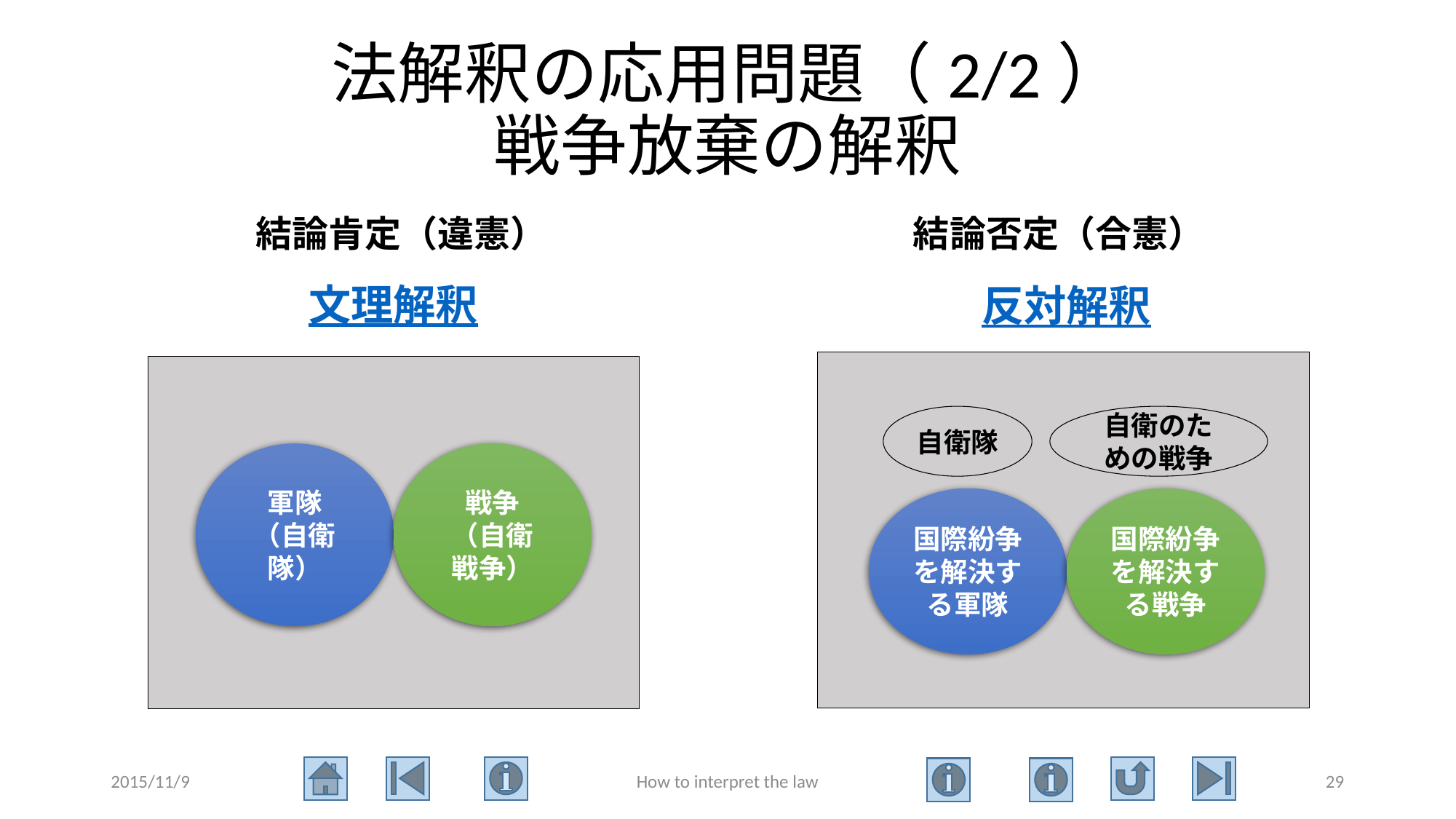

# 法解釈の応用問題（2/2） 戦争放棄の解釈
結論肯定（違憲）
結論否定（合憲）
文理解釈
反対解釈

自衛隊
自衛のための戦争
軍隊
（自衛隊）
戦争
（自衛
戦争）
国際紛争を解決する軍隊
国際紛争を解決する戦争
2015/11/9
How to interpret the law
29